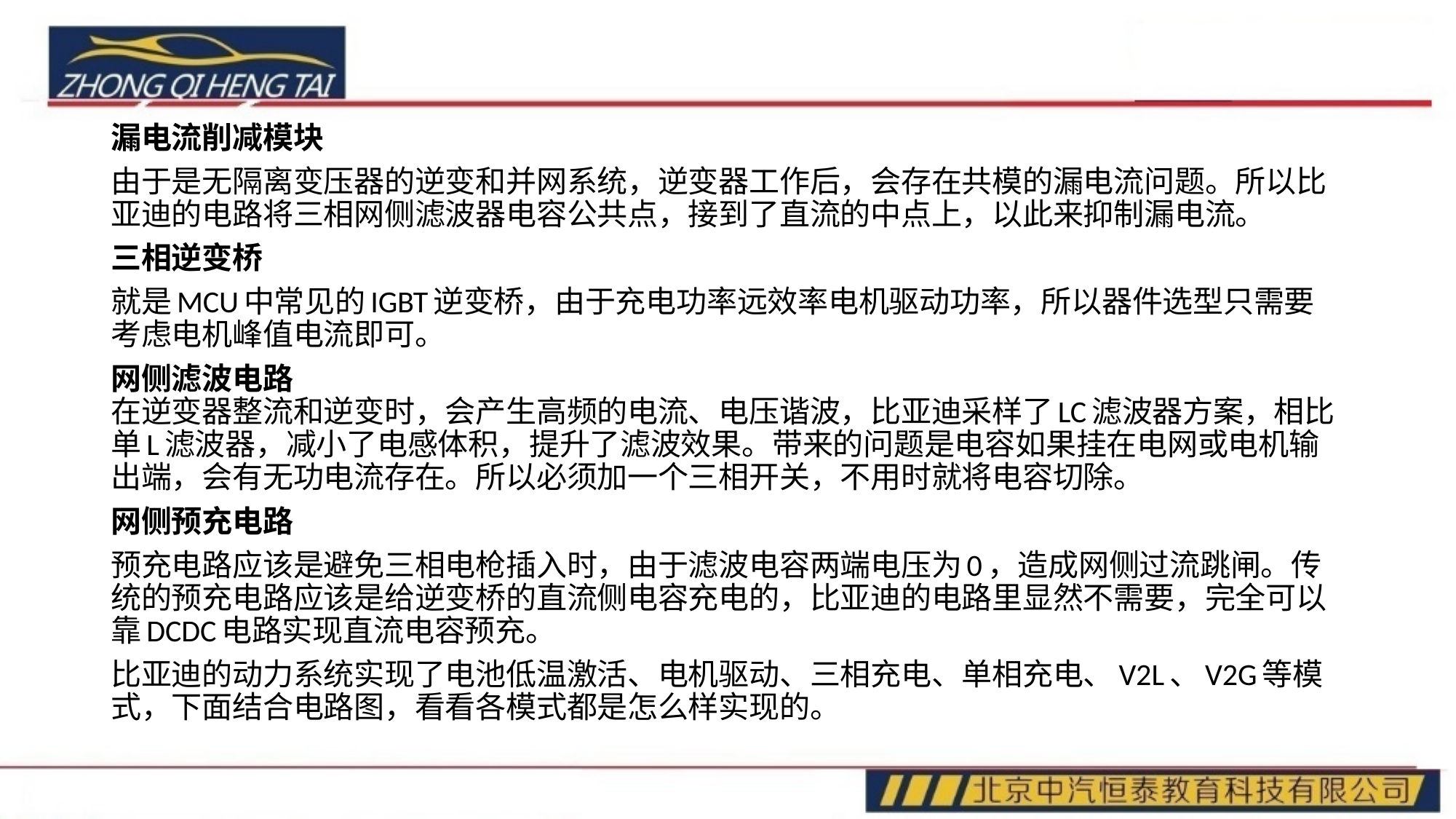

漏电流削减模块
由于是无隔离变压器的逆变和并网系统，逆变器工作后，会存在共模的漏电流问题。所以比亚迪的电路将三相网侧滤波器电容公共点，接到了直流的中点上，以此来抑制漏电流。
三相逆变桥
就是MCU中常见的IGBT逆变桥，由于充电功率远效率电机驱动功率，所以器件选型只需要考虑电机峰值电流即可。
网侧滤波电路
在逆变器整流和逆变时，会产生高频的电流、电压谐波，比亚迪采样了LC滤波器方案，相比单L滤波器，减小了电感体积，提升了滤波效果。带来的问题是电容如果挂在电网或电机输出端，会有无功电流存在。所以必须加一个三相开关，不用时就将电容切除。
网侧预充电路
预充电路应该是避免三相电枪插入时，由于滤波电容两端电压为0，造成网侧过流跳闸。传统的预充电路应该是给逆变桥的直流侧电容充电的，比亚迪的电路里显然不需要，完全可以靠DCDC电路实现直流电容预充。
比亚迪的动力系统实现了电池低温激活、电机驱动、三相充电、单相充电、V2L、V2G等模式，下面结合电路图，看看各模式都是怎么样实现的。